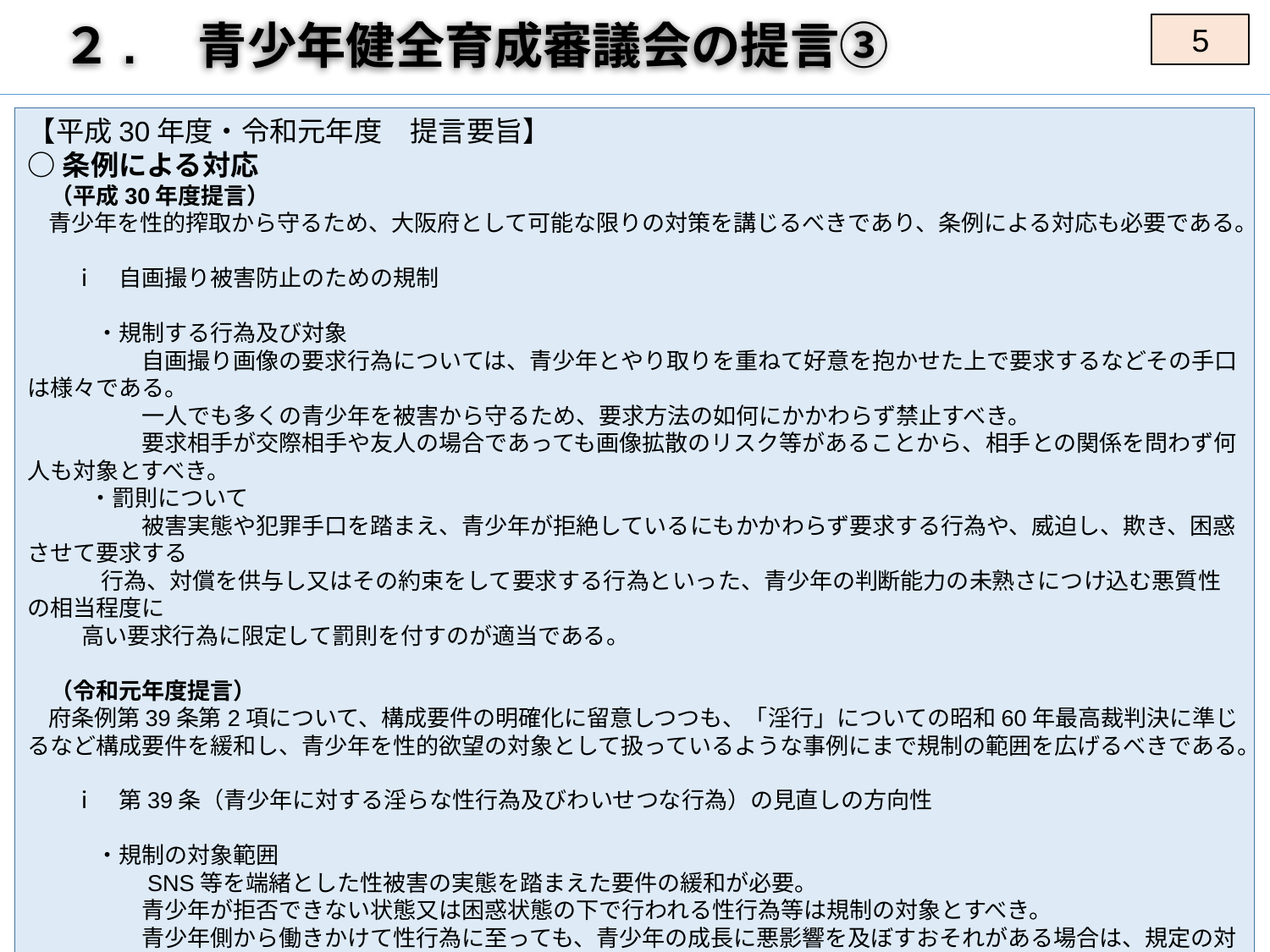

# ２.　青少年健全育成審議会の提言③
5
【平成30年度・令和元年度　提言要旨】
○条例による対応
　（平成30年度提言）
   青少年を性的搾取から守るため、大阪府として可能な限りの対策を講じるべきであり、条例による対応も必要である。

　　ⅰ　自画撮り被害防止のための規制

　　　・規制する行為及び対象
　　　　　自画撮り画像の要求行為については、青少年とやり取りを重ねて好意を抱かせた上で要求するなどその手口は様々である。
　　　　　一人でも多くの青少年を被害から守るため、要求方法の如何にかかわらず禁止すべき。
　　　　　要求相手が交際相手や友人の場合であっても画像拡散のリスク等があることから、相手との関係を問わず何人も対象とすべき。
 　 　・罰則について
　　　　　被害実態や犯罪手口を踏まえ、青少年が拒絶しているにもかかわらず要求する行為や、威迫し、欺き、困惑させて要求する
　　 　行為、対償を供与し又はその約束をして要求する行為といった、青少年の判断能力の未熟さにつけ込む悪質性の相当程度に
    　 高い要求行為に限定して罰則を付すのが適当である。

　（令和元年度提言）
   府条例第39条第2項について、構成要件の明確化に留意しつつも、「淫行」についての昭和60年最高裁判決に準じるなど構成要件を緩和し、青少年を性的欲望の対象として扱っているような事例にまで規制の範囲を広げるべきである。

　　ⅰ　第39条（青少年に対する淫らな性行為及びわいせつな行為）の見直しの方向性

　　　・規制の対象範囲
　　　　　SNS等を端緒とした性被害の実態を踏まえた要件の緩和が必要。
　　　　　青少年が拒否できない状態又は困惑状態の下で行われる性行為等は規制の対象とすべき。
　　　　　青少年側から働きかけて性行為に至っても、青少年の成長に悪影響を及ぼすおそれがある場合は、規定の対象とすべきとの
　　 　意見が多数。
　　　・構成要件
　　　　　事例が積みあがっている昭和60年最高裁判決に準じた規定とすることが考えられる。